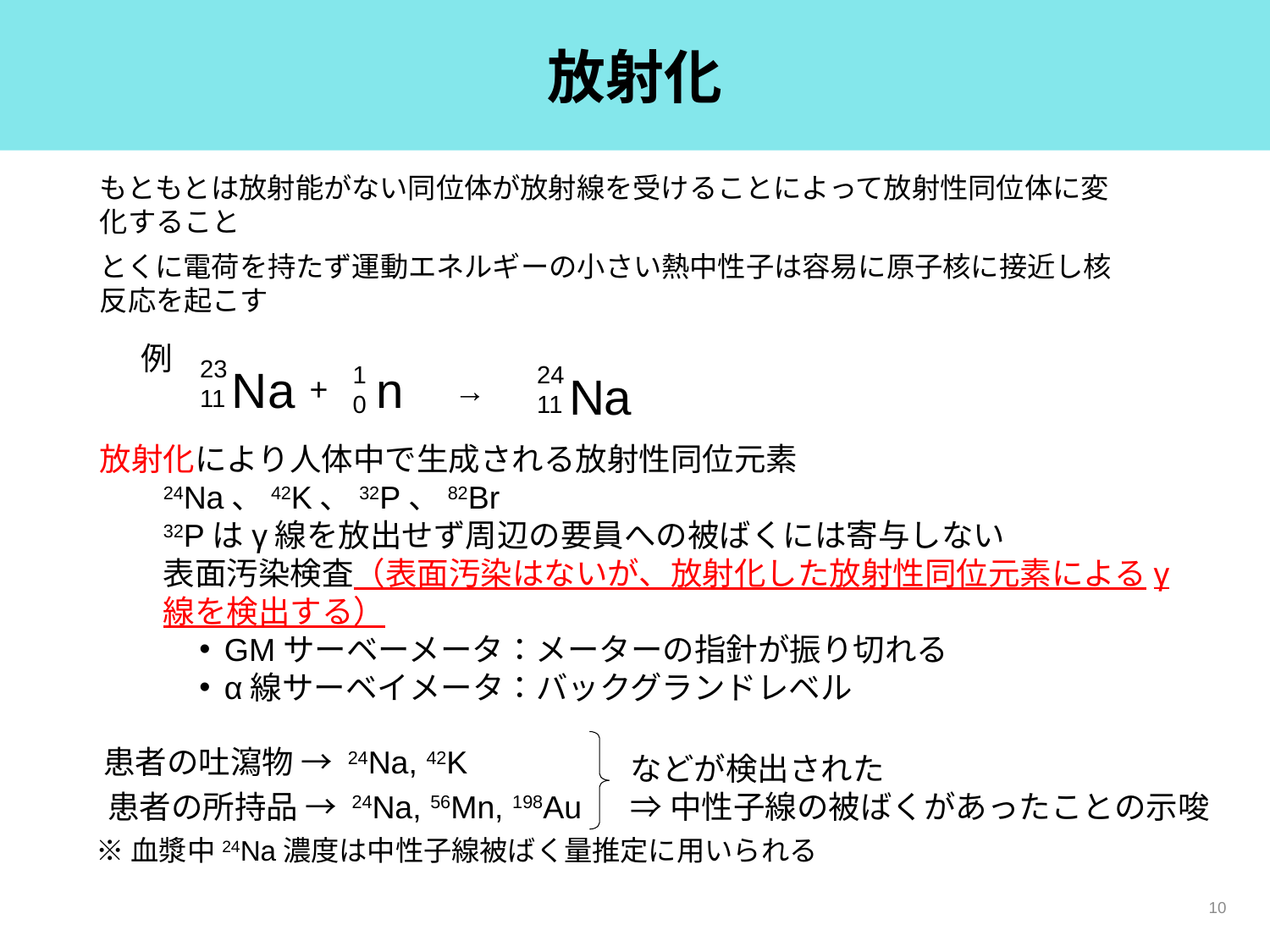

# 放射化
もともとは放射能がない同位体が放射線を受けることによって放射性同位体に変化すること
とくに電荷を持たず運動エネルギーの小さい熱中性子は容易に原子核に接近し核反応を起こす
例
23
11
Na
24
11
Na
1
0
n
+
→
放射化により人体中で生成される放射性同位元素
24Na、42K、32P、82Br
32Pはγ線を放出せず周辺の要員への被ばくには寄与しない
表面汚染検査（表面汚染はないが、放射化した放射性同位元素によるγ線を検出する）
GMサーベーメータ：メーターの指針が振り切れる
α線サーベイメータ：バックグランドレベル

患者の吐瀉物 → 24Na, 42K
などが検出された
⇒中性子線の被ばくがあったことの示唆
患者の所持品 → 24Na, 56Mn, 198Au
※血漿中24Na濃度は中性子線被ばく量推定に用いられる
10